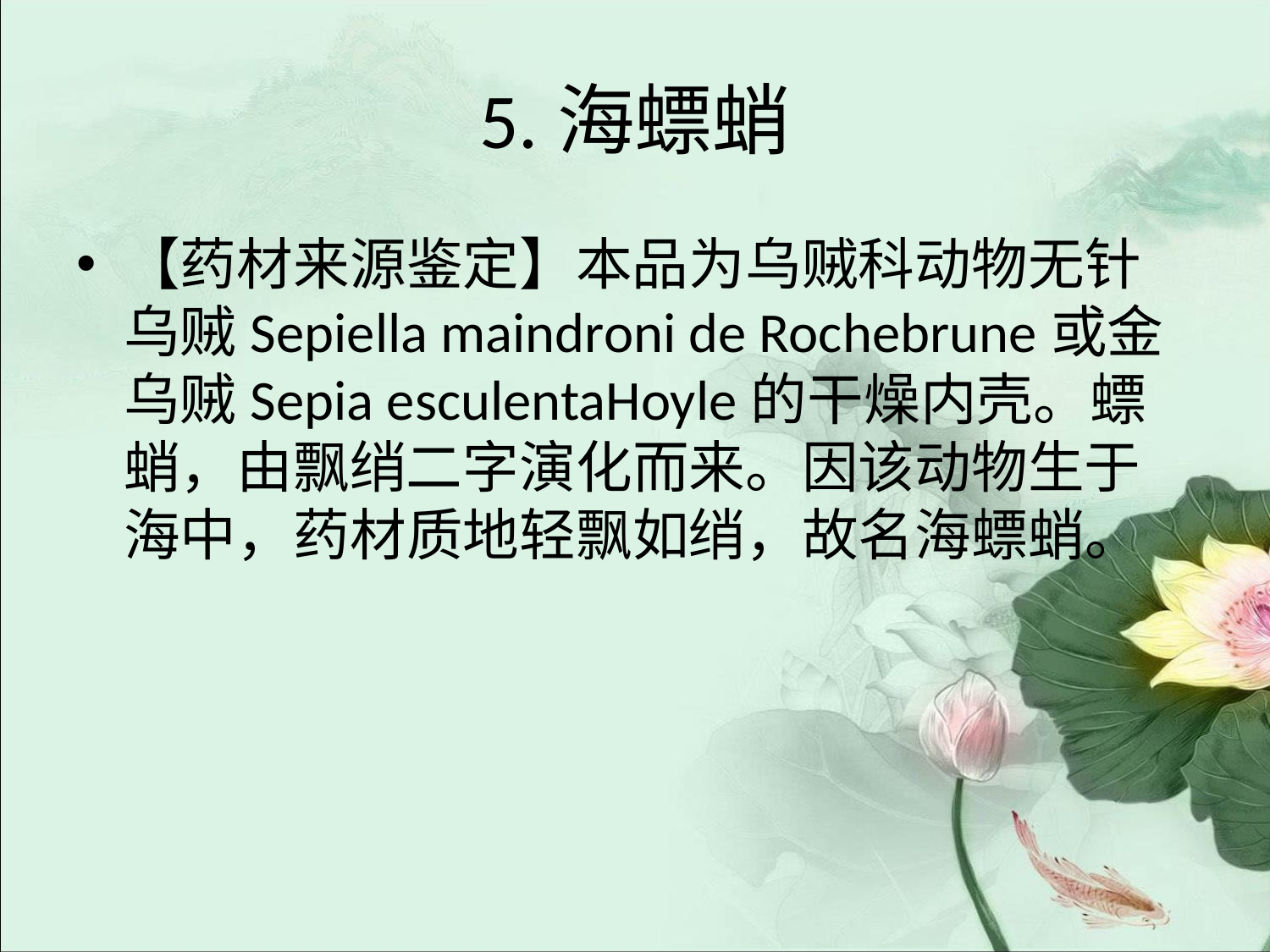

# 5.海螵蛸
【药材来源鉴定】本品为乌贼科动物无针乌贼Sepiella maindroni de Rochebrune或金乌贼Sepia esculentaHoyle的干燥内壳。螵蛸，由飘绡二字演化而来。因该动物生于海中，药材质地轻飘如绡，故名海螵蛸。